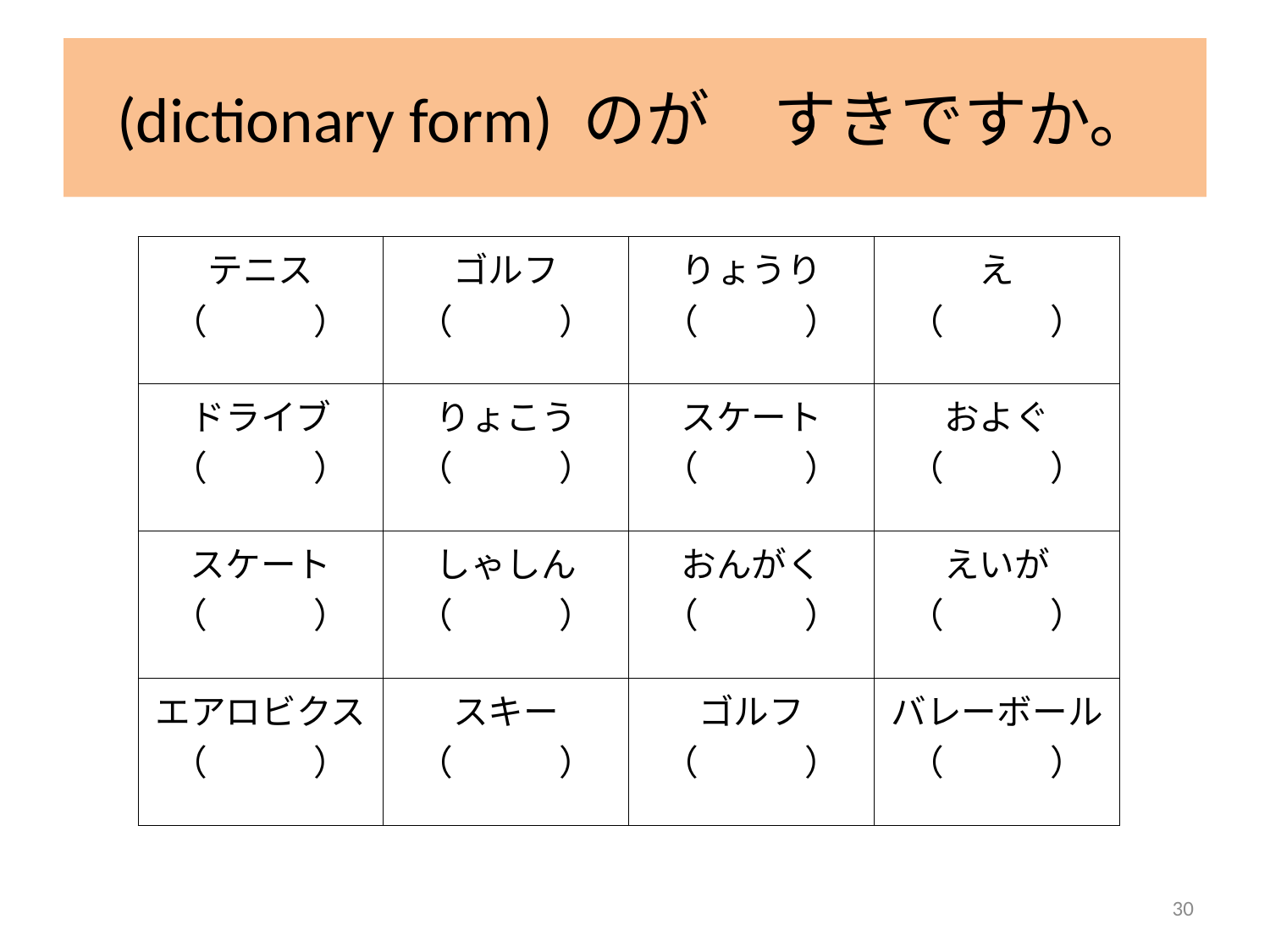

# (dictionary form) のが　すきですか。
| テニス （　　　） | ゴルフ （　　　） | りょうり （　　　） | え （　　　） |
| --- | --- | --- | --- |
| ドライブ （　　　） | りょこう （　　　） | スケート （　　　） | およぐ （　　　） |
| スケート （　　　） | しゃしん （　　　） | おんがく （　　　） | えいが （　　　） |
| エアロビクス（　　　） | スキー （　　　） | ゴルフ （　　　） | バレーボール （　　　） |
30